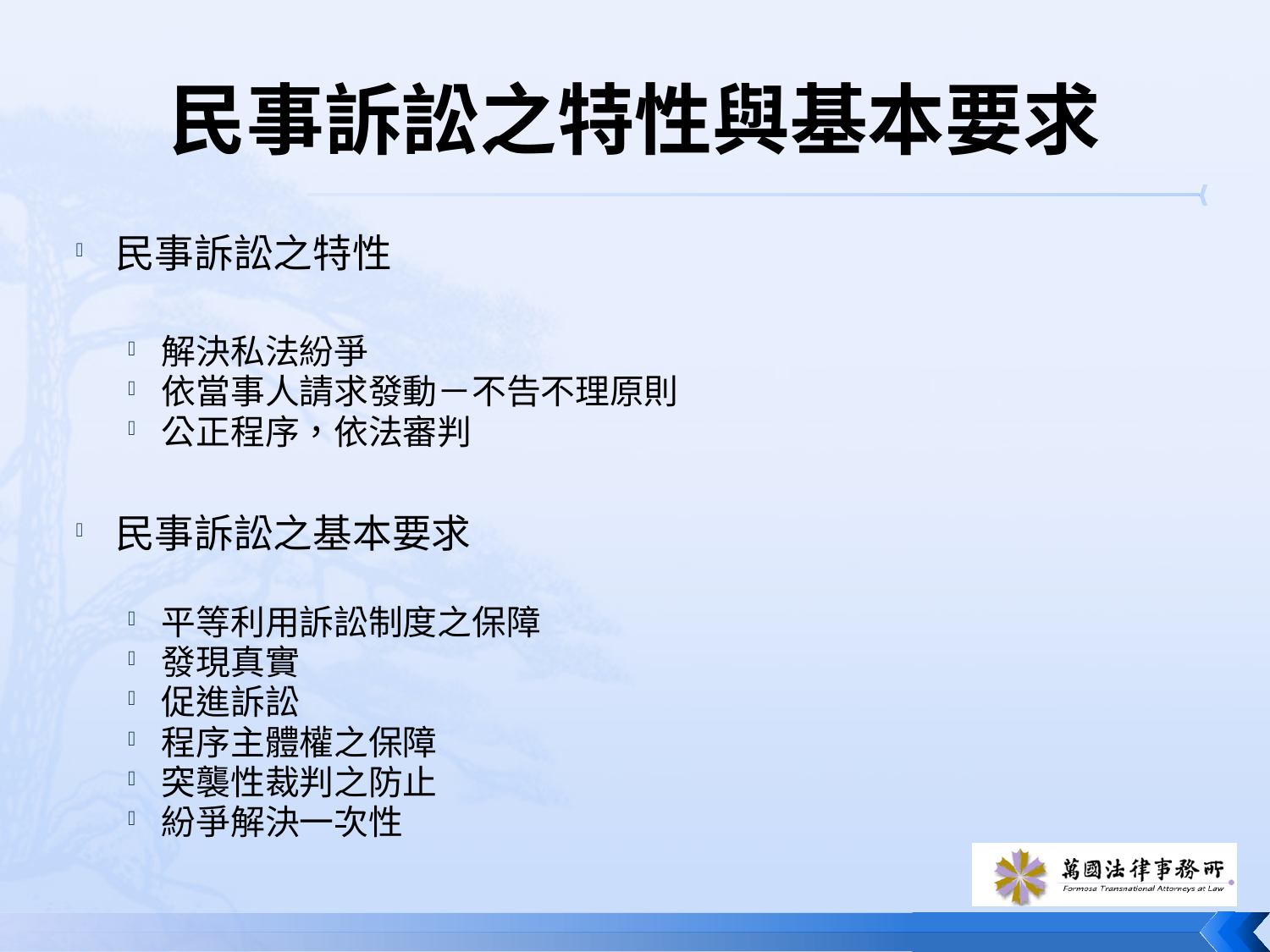

# 民事訴訟之特性與基本要求
民事訴訟之特性

解決私法紛爭
依當事人請求發動－不告不理原則
公正程序，依法審判

民事訴訟之基本要求

平等利用訴訟制度之保障
發現真實
促進訴訟
程序主體權之保障
突襲性裁判之防止
紛爭解決一次性